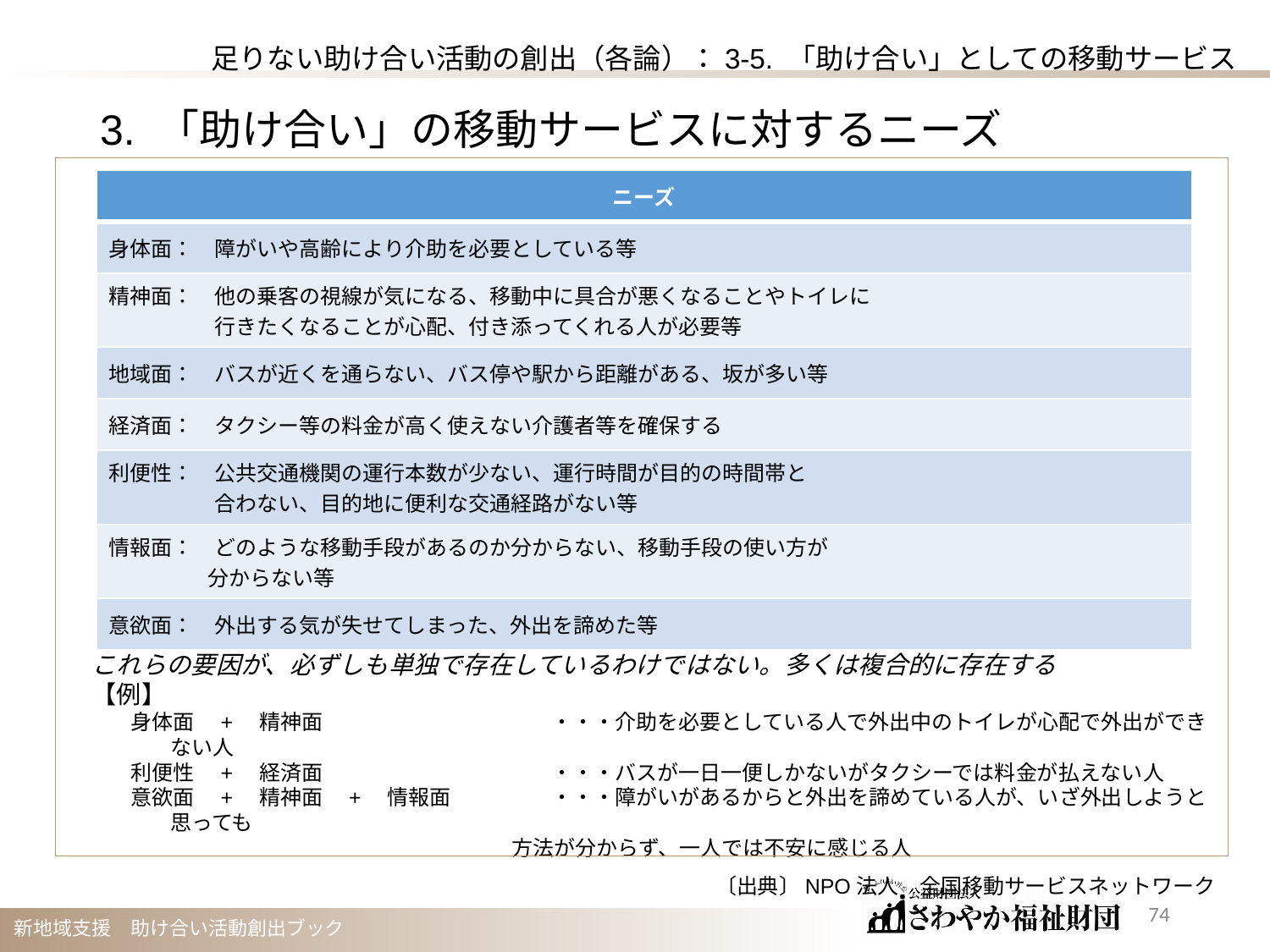

足りない助け合い活動の創出（各論）：3-5. 「助け合い」としての移動サービス
3. 「助け合い」の移動サービスに対するニーズ

| ニーズ |
| --- |
| 身体面：　障がいや高齢により介助を必要としている等 |
| 精神面：　他の乗客の視線が気になる、移動中に具合が悪くなることやトイレに 　　　　　行きたくなることが心配、付き添ってくれる人が必要等 |
| 地域面：　バスが近くを通らない、バス停や駅から距離がある、坂が多い等 |
| 経済面：　タクシー等の料金が高く使えない介護者等を確保する |
| 利便性：　公共交通機関の運行本数が少ない、運行時間が目的の時間帯と 　　　　　合わない、目的地に便利な交通経路がない等 |
| 情報面：　どのような移動手段があるのか分からない、移動手段の使い方が 　　　　 分からない等 |
| 意欲面：　外出する気が失せてしまった、外出を諦めた等 |
　これらの要因が、必ずしも単独で存在しているわけではない。多くは複合的に存在する
　【例】
身体面　+　精神面		・・・介助を必要としている人で外出中のトイレが心配で外出ができない人
利便性　+　経済面		・・・バスが一日一便しかないがタクシーでは料金が払えない人
意欲面　+　精神面　+　情報面	・・・障がいがあるからと外出を諦めている人が、いざ外出しようと思っても
方法が分からず、一人では不安に感じる人
〔出典〕NPO法人　全国移動サービスネットワーク
74